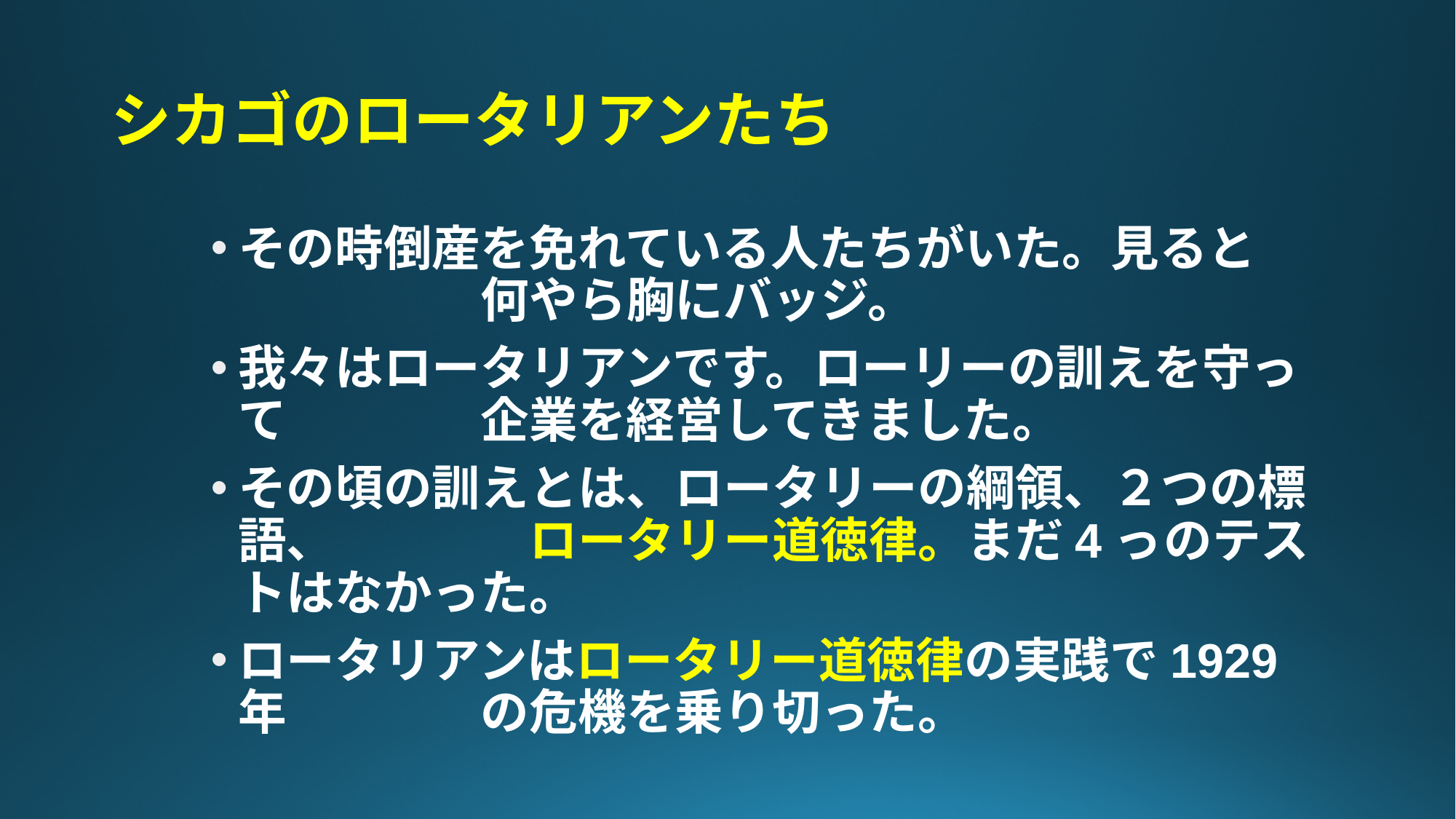

# シカゴのロータリアンたち
その時倒産を免れている人たちがいた。見ると　　　　　　何やら胸にバッジ。
我々はロータリアンです。ローリーの訓えを守って　　　　企業を経営してきました。
その頃の訓えとは、ロータリーの綱領、２つの標語、　　　　ロータリー道徳律。まだ4っのテストはなかった。
ロータリアンはロータリー道徳律の実践で1929年　　　　の危機を乗り切った。